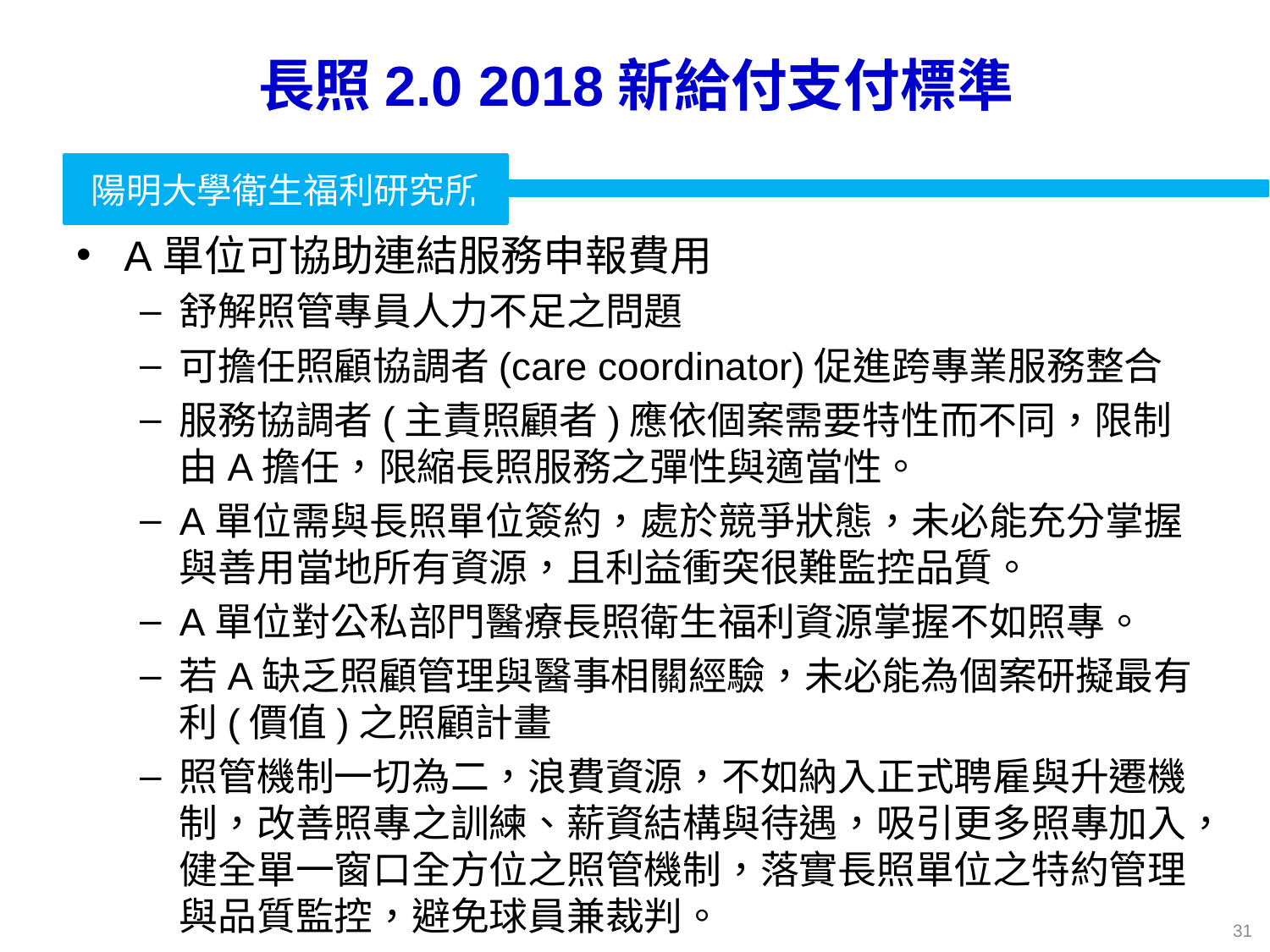

# 長照2.0 2018新給付支付標準
A單位可協助連結服務申報費用
舒解照管專員人力不足之問題
可擔任照顧協調者(care coordinator)促進跨專業服務整合
服務協調者(主責照顧者)應依個案需要特性而不同，限制由A擔任，限縮長照服務之彈性與適當性。
A單位需與長照單位簽約，處於競爭狀態，未必能充分掌握與善用當地所有資源，且利益衝突很難監控品質。
A單位對公私部門醫療長照衛生福利資源掌握不如照專。
若A缺乏照顧管理與醫事相關經驗，未必能為個案研擬最有利(價值)之照顧計畫
照管機制一切為二，浪費資源，不如納入正式聘雇與升遷機制，改善照專之訓練、薪資結構與待遇，吸引更多照專加入，健全單一窗口全方位之照管機制，落實長照單位之特約管理與品質監控，避免球員兼裁判。

31